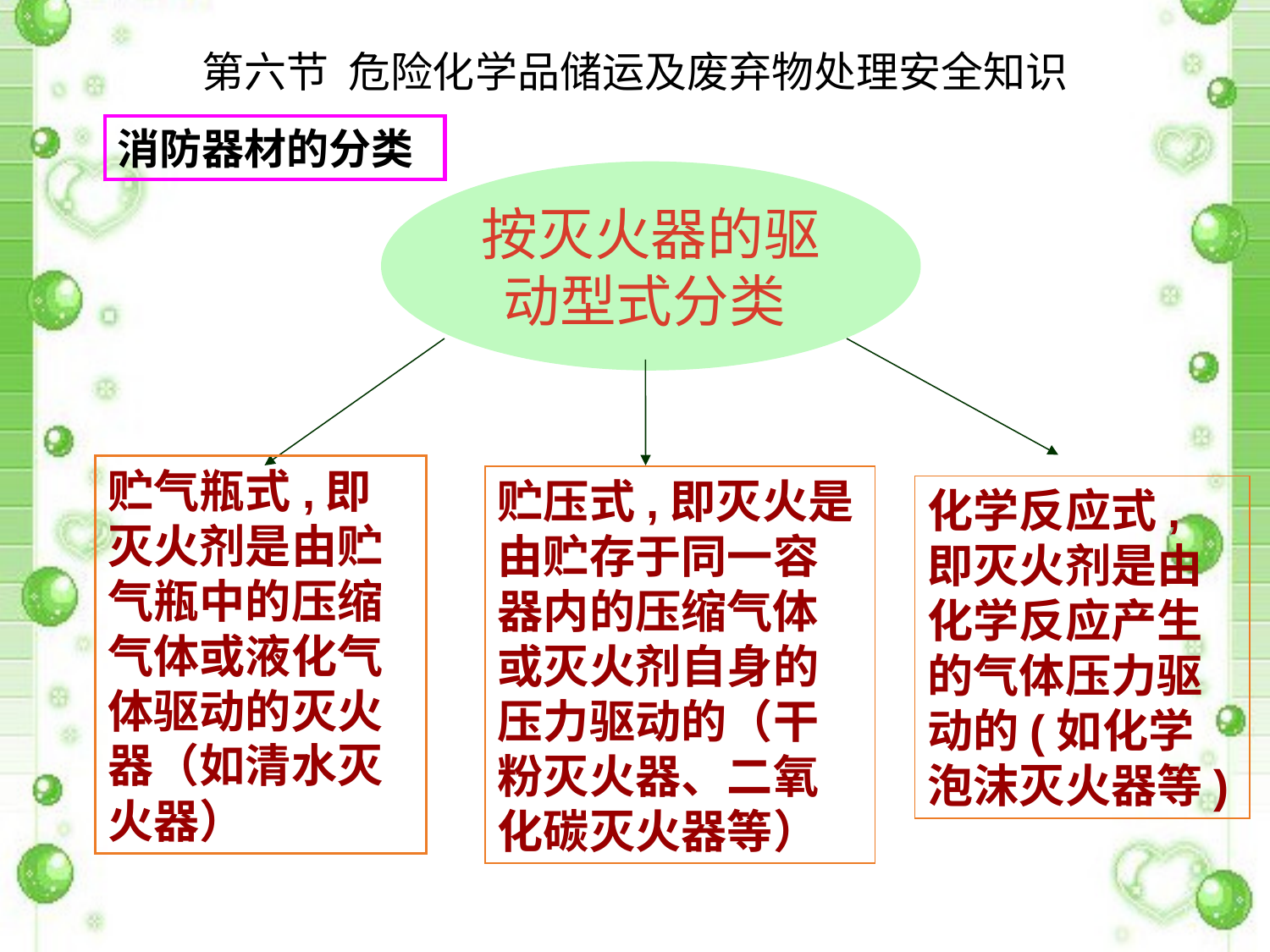

第六节  危险化学品储运及废弃物处理安全知识
消防器材的分类
按灭火器的驱动型式分类

贮气瓶式,即灭火剂是由贮气瓶中的压缩气体或液化气体驱动的灭火器（如清水灭火器）
贮压式,即灭火是由贮存于同一容器内的压缩气体或灭火剂自身的压力驱动的（干粉灭火器、二氧化碳灭火器等）
化学反应式,即灭火剂是由化学反应产生的气体压力驱动的(如化学泡沫灭火器等)